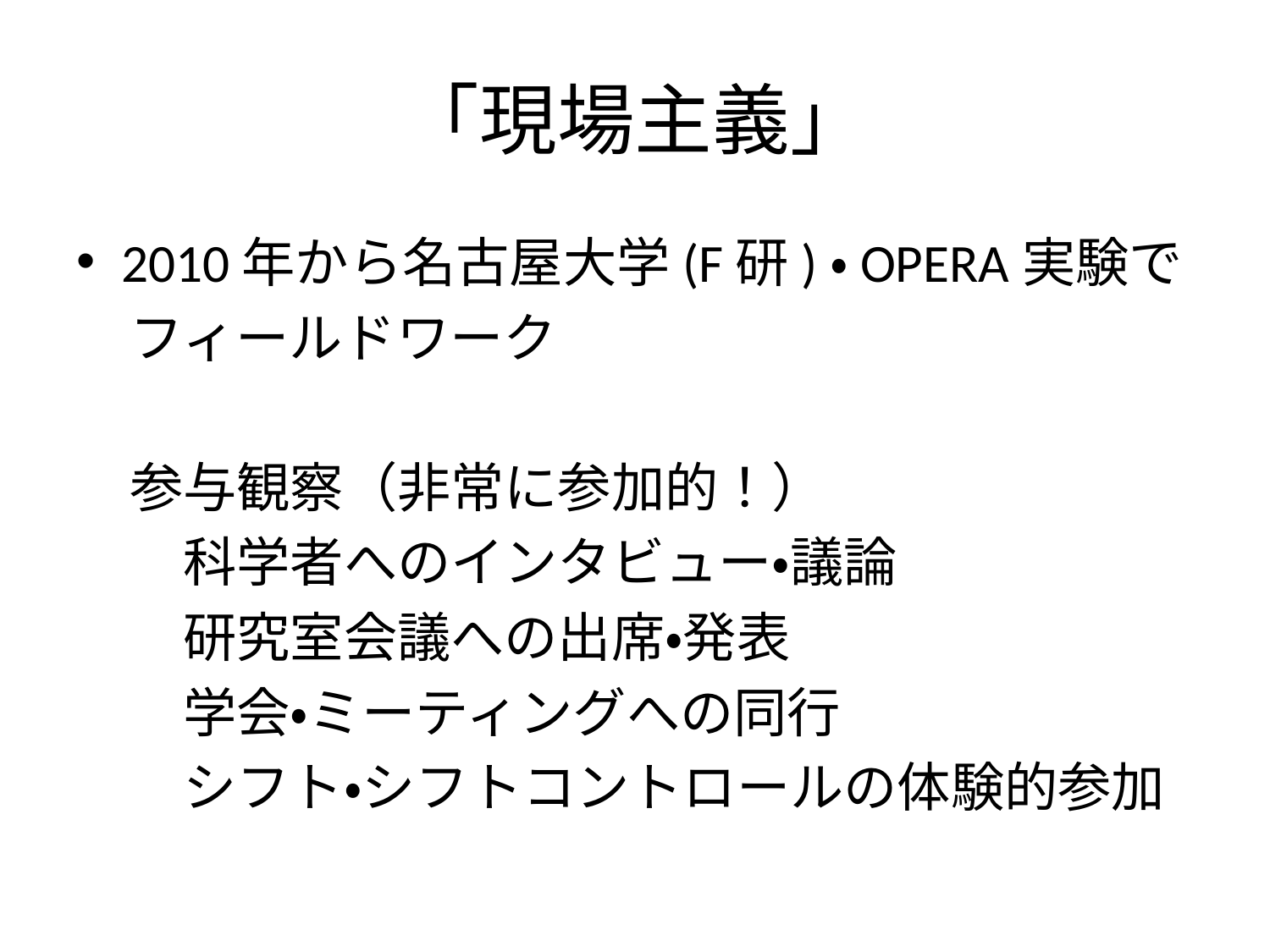

# 「現場主義」
2010年から名古屋大学(F研)・OPERA実験で
　フィールドワーク

　参与観察（非常に参加的！）
　　科学者へのインタビュー・議論
　　研究室会議への出席・発表
　　学会・ミーティングへの同行
　　シフト・シフトコントロールの体験的参加